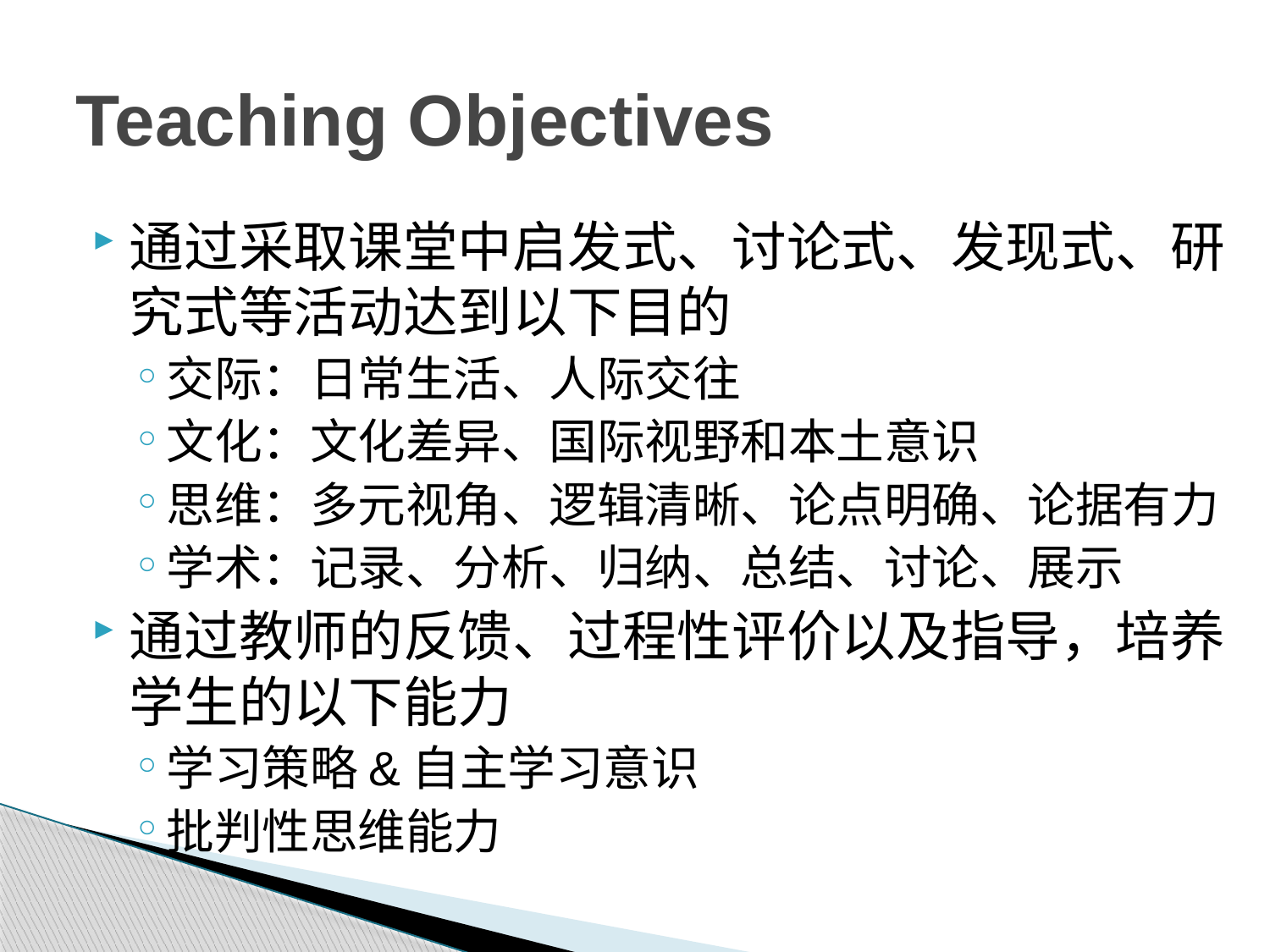

# Teaching Objectives
通过采取课堂中启发式、讨论式、发现式、研究式等活动达到以下目的
交际：日常生活、人际交往
文化：文化差异、国际视野和本土意识
思维：多元视角、逻辑清晰、论点明确、论据有力
学术：记录、分析、归纳、总结、讨论、展示
通过教师的反馈、过程性评价以及指导，培养学生的以下能力
学习策略&自主学习意识
批判性思维能力